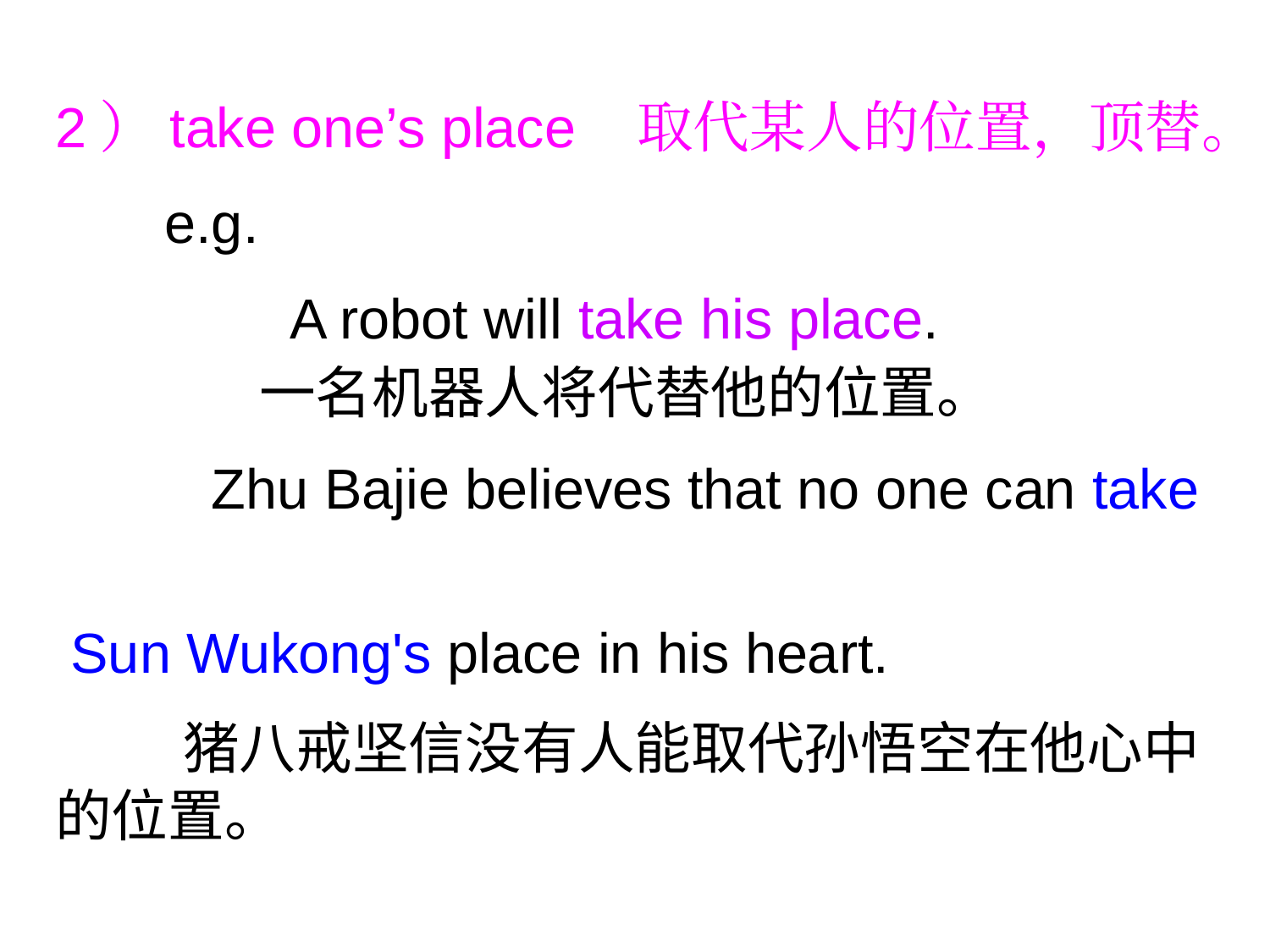

2）take one’s place   取代某人的位置，顶替。
       e.g.
               A robot will take his place.
               一名机器人将代替他的位置。
          Zhu Bajie believes that no one can take
 Sun Wukong's place in his heart.
         猪八戒坚信没有人能取代孙悟空在他心中的位置。